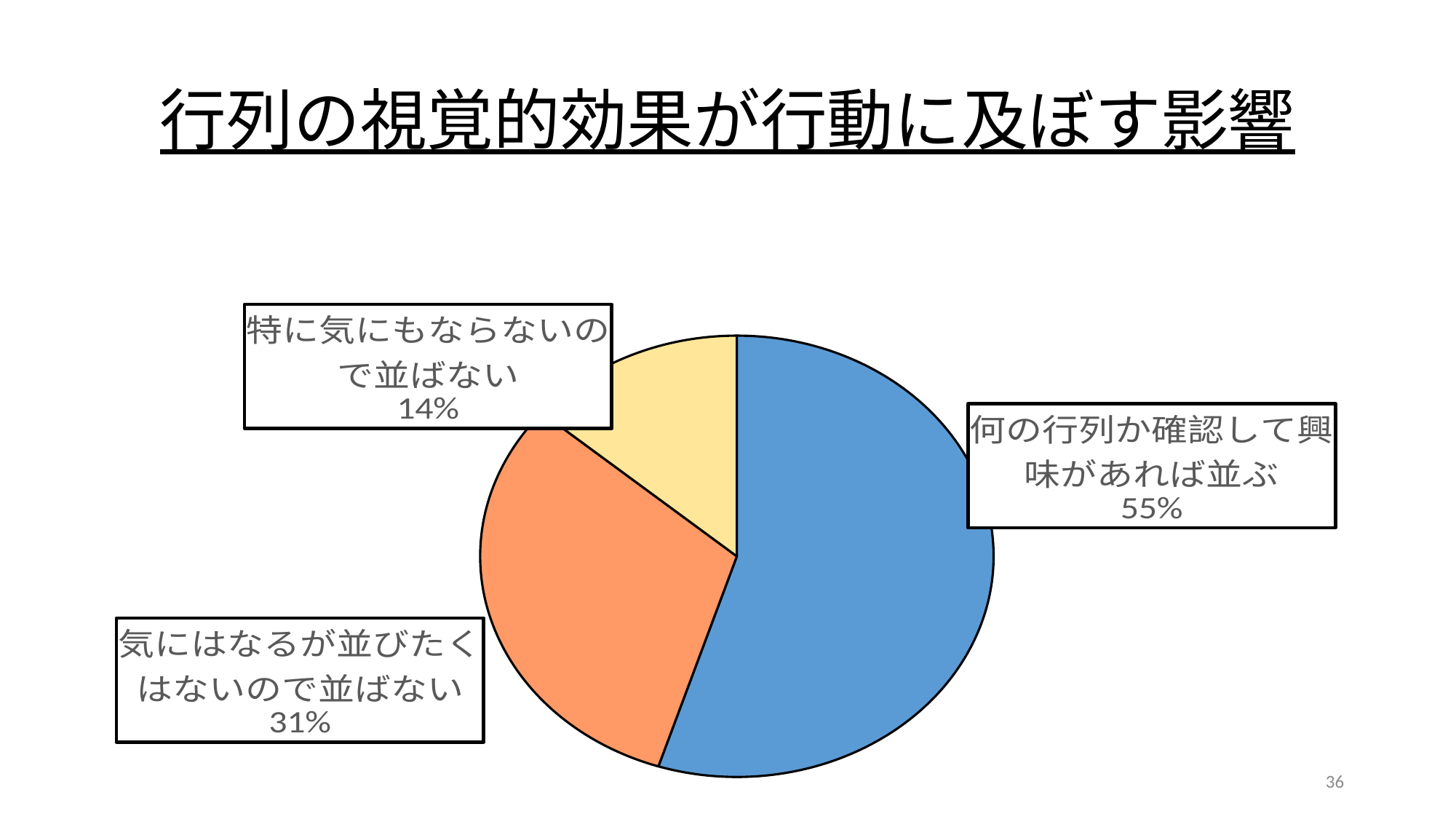

# 行列の視覚的効果が行動に及ぼす影響

### Chart

| Category |  |
|---|---|
| 何の行列か確認して興味があれば並ぶ | 100.0 |
| 気にはなるが並びたくはないので並ばない | 57.0 |
| 特に気にもならないので並ばない | 25.0 |
36